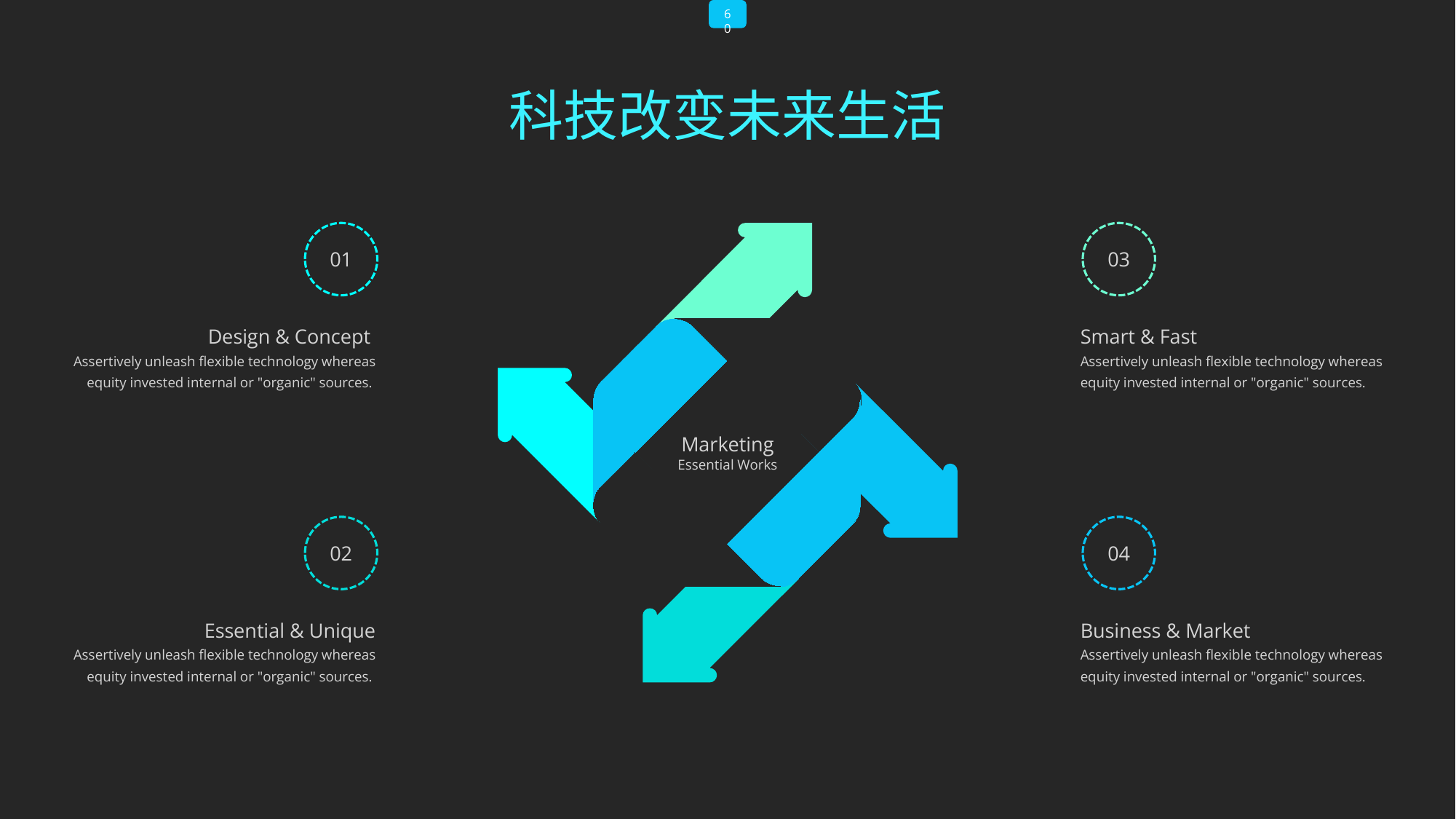

60
科技改变未来生活
01

03
Design & Concept
Assertively unleash flexible technology whereas equity invested internal or "organic" sources.
Smart & Fast
Assertively unleash flexible technology whereas equity invested internal or "organic" sources.

Marketing
Essential Works

02
04

Essential & Unique
Assertively unleash flexible technology whereas equity invested internal or "organic" sources.
Business & Market
Assertively unleash flexible technology whereas equity invested internal or "organic" sources.